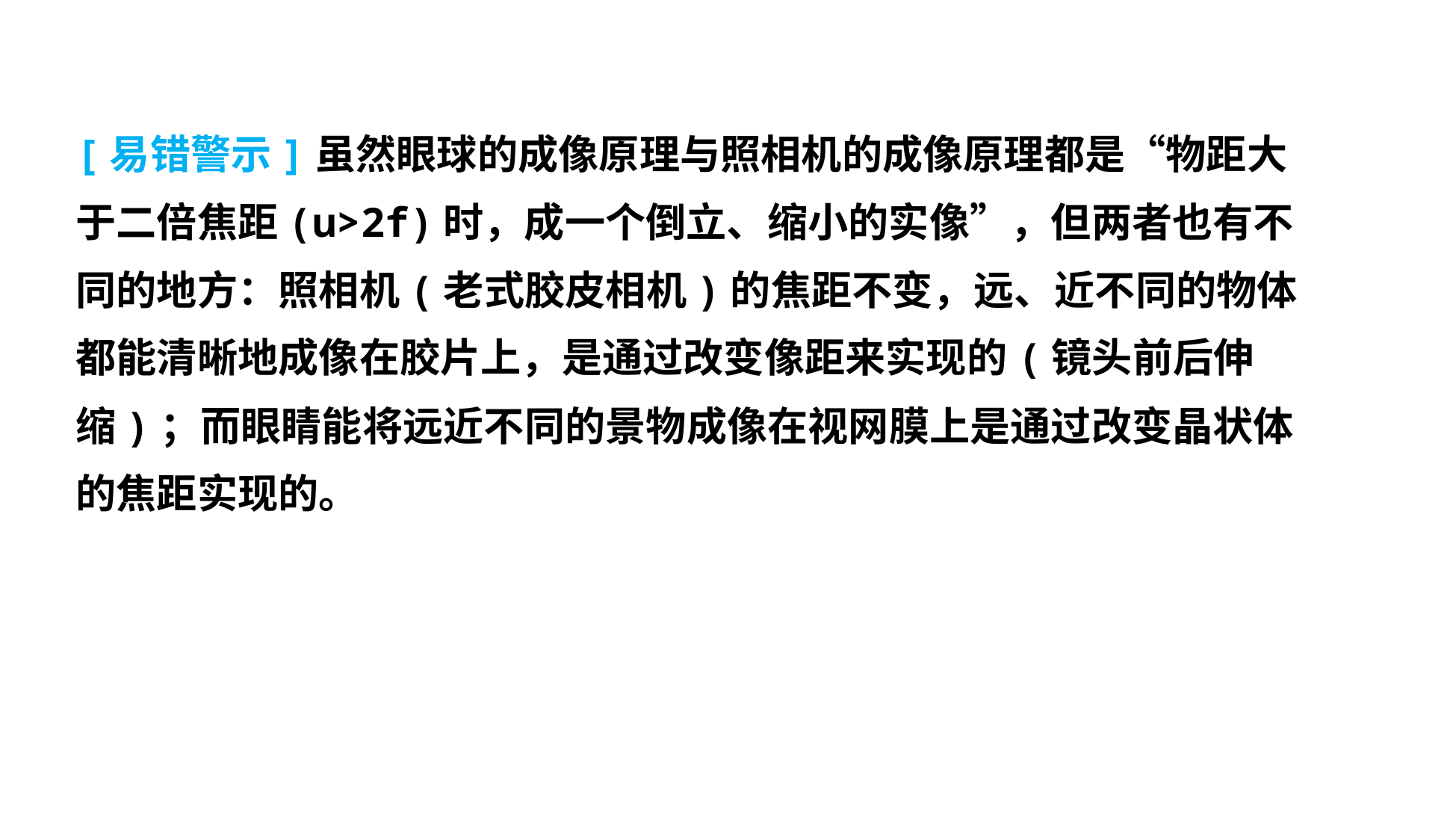

[易错警示]虽然眼球的成像原理与照相机的成像原理都是“物距大于二倍焦距(u>2f)时，成一个倒立、缩小的实像”，但两者也有不同的地方：照相机(老式胶皮相机)的焦距不变，远、近不同的物体都能清晰地成像在胶片上，是通过改变像距来实现的(镜头前后伸缩)；而眼睛能将远近不同的景物成像在视网膜上是通过改变晶状体的焦距实现的。